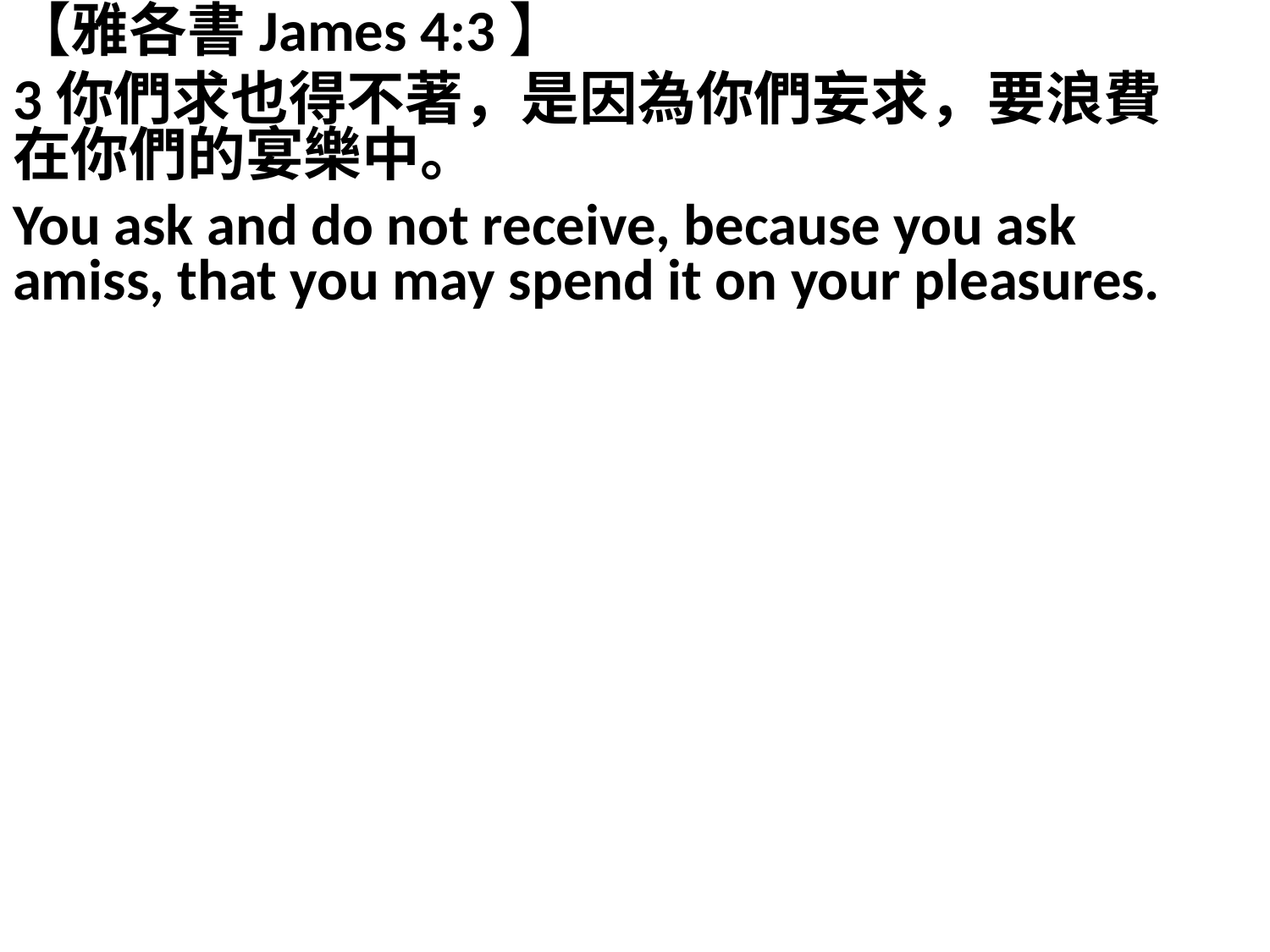

【雅各書James 4:3】
3你們求也得不著，是因為你們妄求，要浪費在你們的宴樂中。
You ask and do not receive, because you ask amiss, that you may spend it on your pleasures.